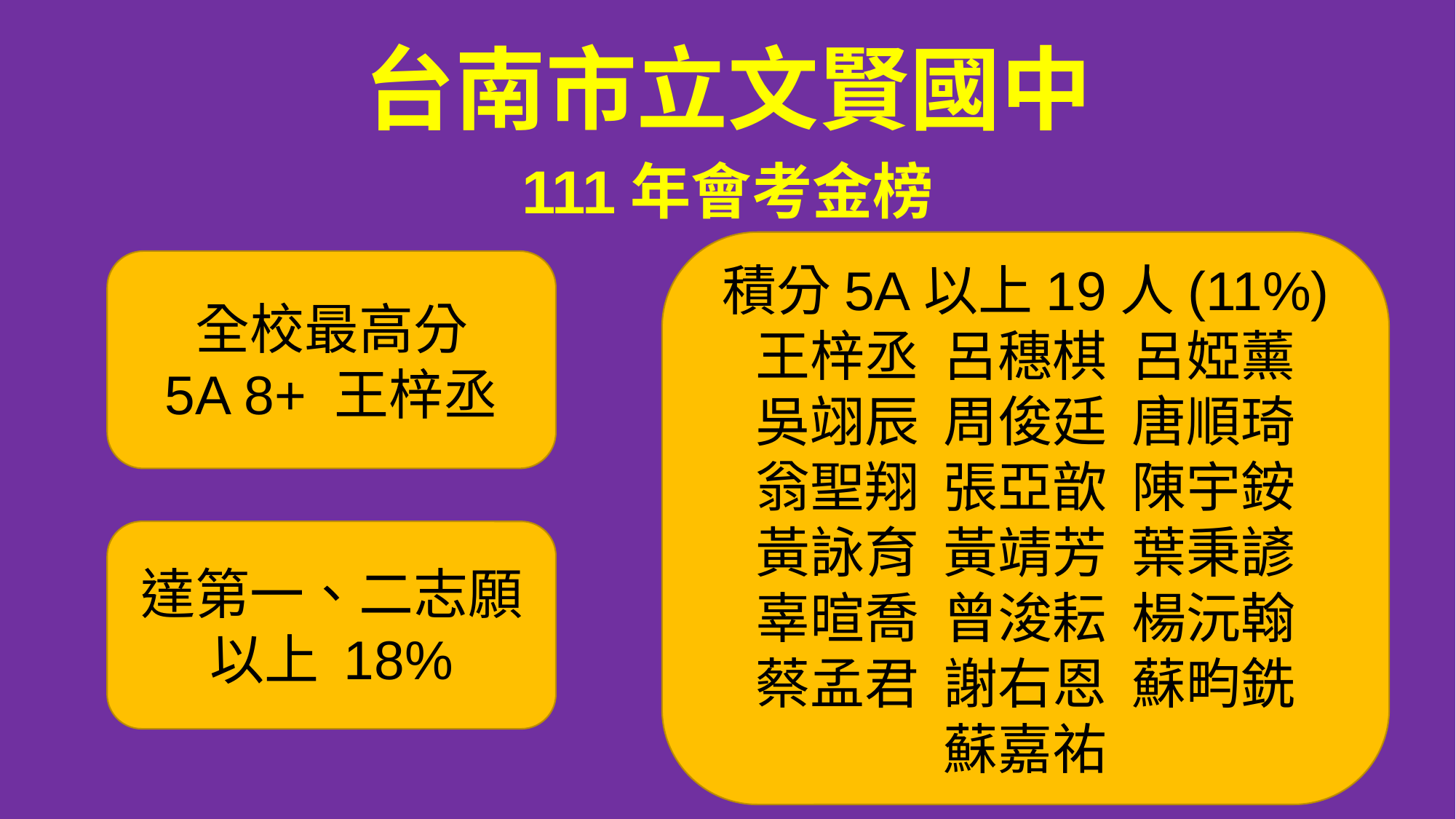

台南市立文賢國中
111年會考金榜
積分5A以上19人(11%)
王梓丞  呂穗棋  呂婭薰
吳翊辰  周俊廷  唐順琦
翁聖翔  張亞歆  陳宇銨
黃詠育  黃靖芳  葉秉諺
辜暄喬  曾浚耘  楊沅翰
蔡孟君  謝右恩  蘇畇銑
蘇嘉祐
全校最高分
5A 8+ 王梓丞
達第一、二志願
以上 18%